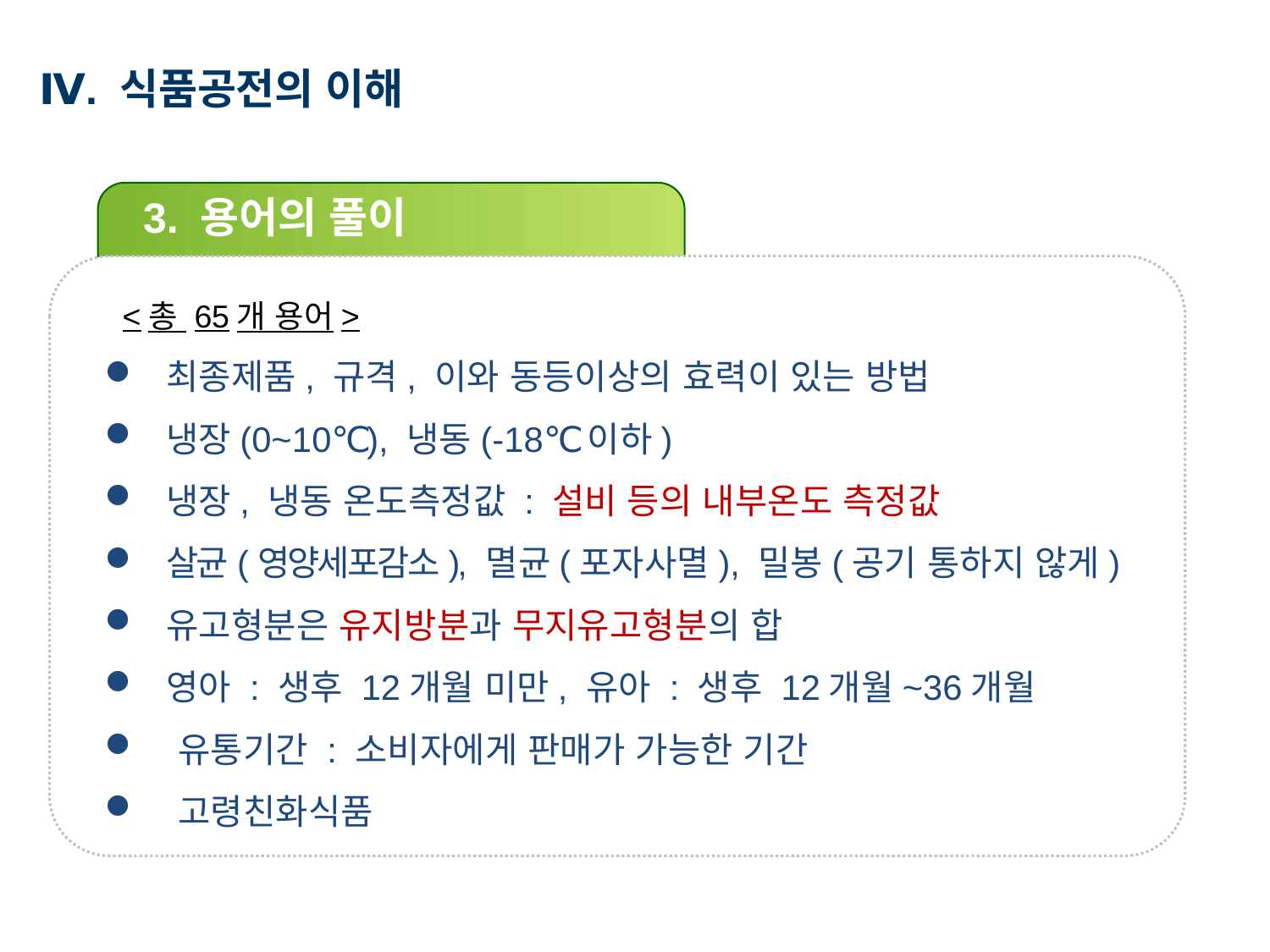

Ⅳ. 식품공전의 이해
3. 용어의 풀이
  <총 65개 용어>
최종제품, 규격, 이와 동등이상의 효력이 있는 방법
냉장(0~10℃), 냉동(-18℃이하)
냉장, 냉동 온도측정값 : 설비 등의 내부온도 측정값
살균(영양세포감소), 멸균(포자사멸), 밀봉(공기 통하지 않게)
유고형분은 유지방분과 무지유고형분의 합
영아 : 생후 12개월 미만, 유아 : 생후 12개월~36개월
   유통기간 : 소비자에게 판매가 가능한 기간
   고령친화식품